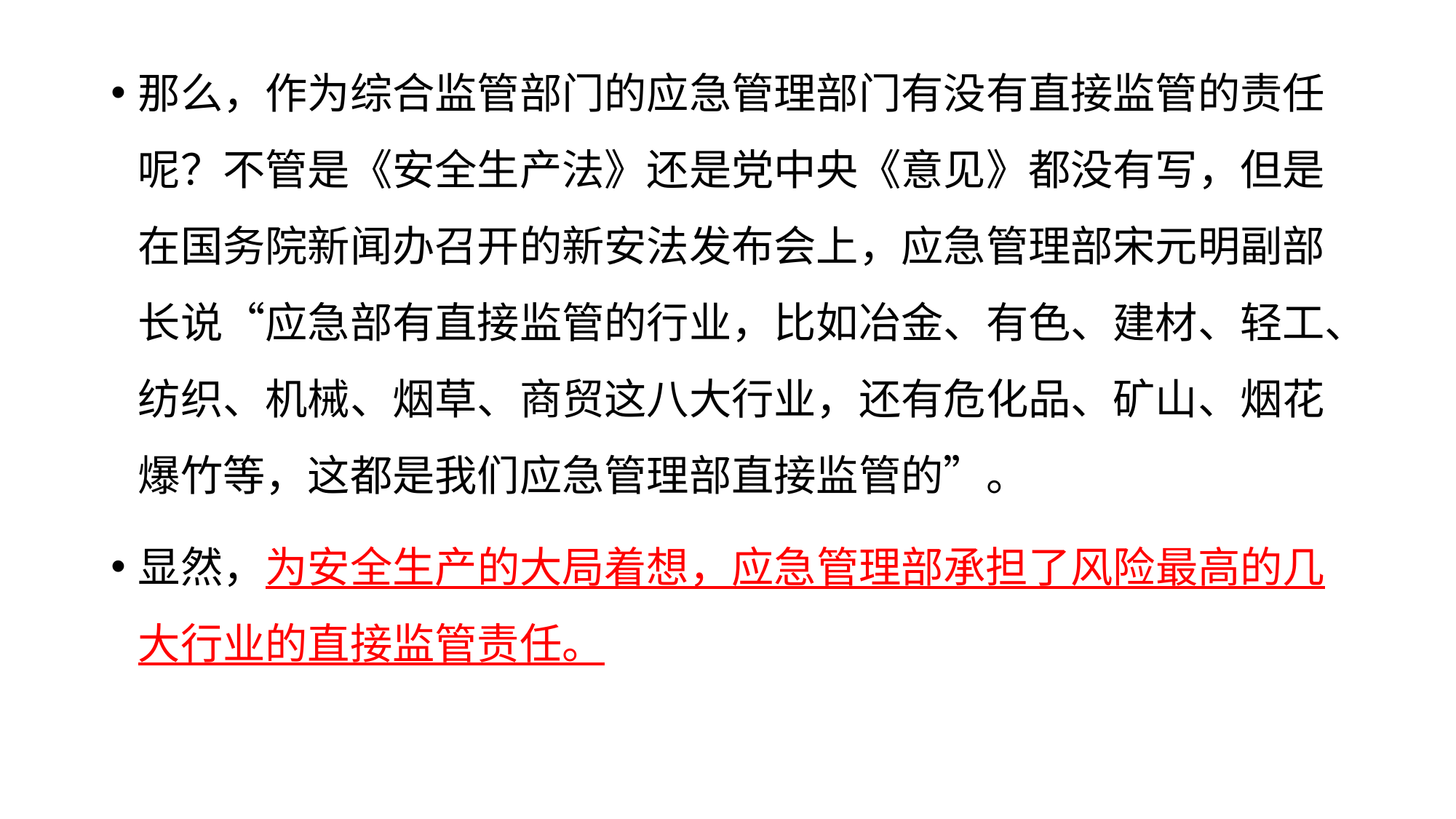

那么，作为综合监管部门的应急管理部门有没有直接监管的责任呢？不管是《安全生产法》还是党中央《意见》都没有写，但是在国务院新闻办召开的新安法发布会上，应急管理部宋元明副部长说“应急部有直接监管的行业，比如冶金、有色、建材、轻工、纺织、机械、烟草、商贸这八大行业，还有危化品、矿山、烟花爆竹等，这都是我们应急管理部直接监管的”。
显然，为安全生产的大局着想，应急管理部承担了风险最高的几大行业的直接监管责任。
#
53